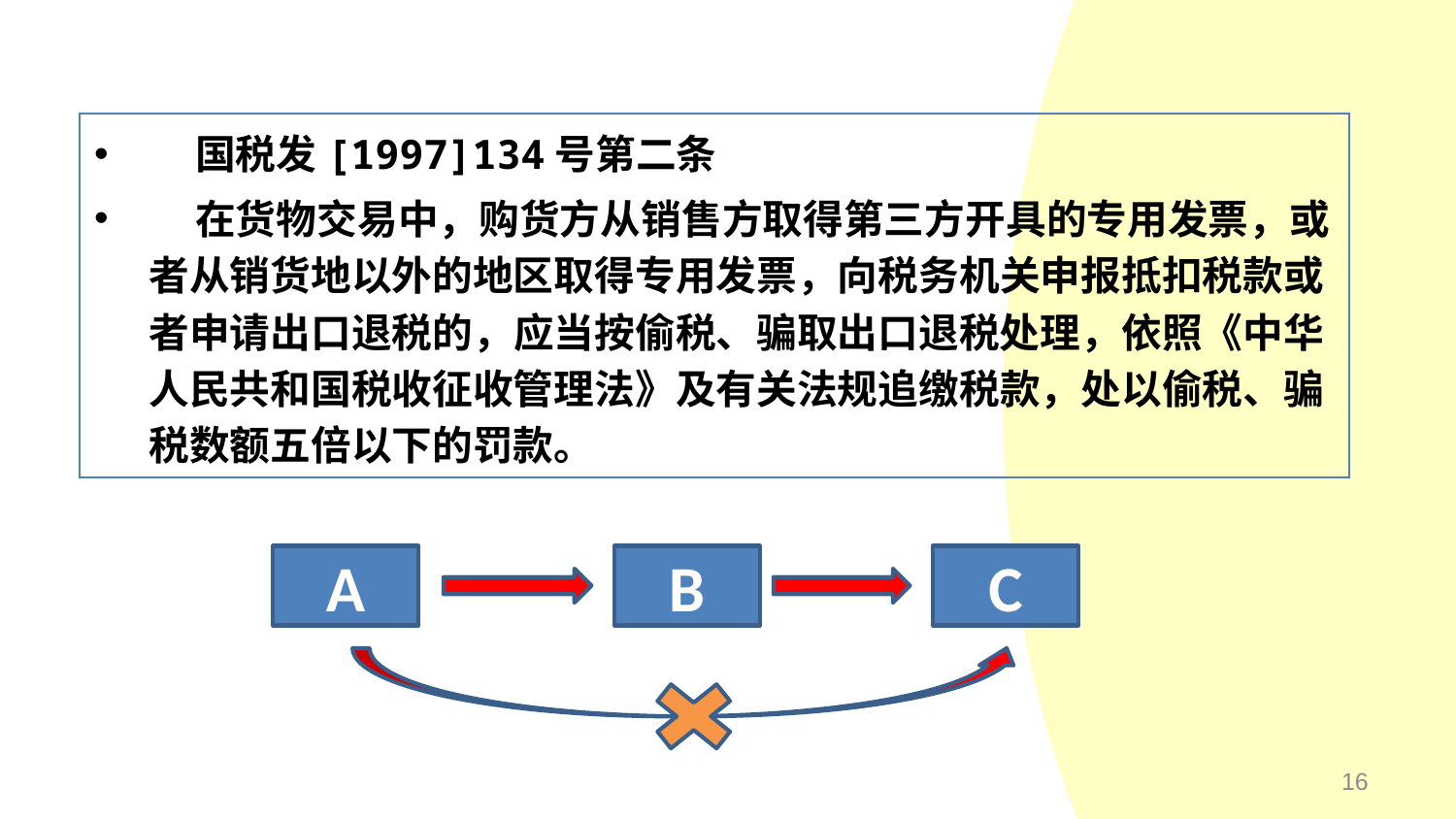

国税发[1997]134号第二条
    在货物交易中，购货方从销售方取得第三方开具的专用发票，或者从销货地以外的地区取得专用发票，向税务机关申报抵扣税款或者申请出口退税的，应当按偷税、骗取出口退税处理，依照《中华人民共和国税收征收管理法》及有关法规追缴税款，处以偷税、骗税数额五倍以下的罚款。

A
B
C

16